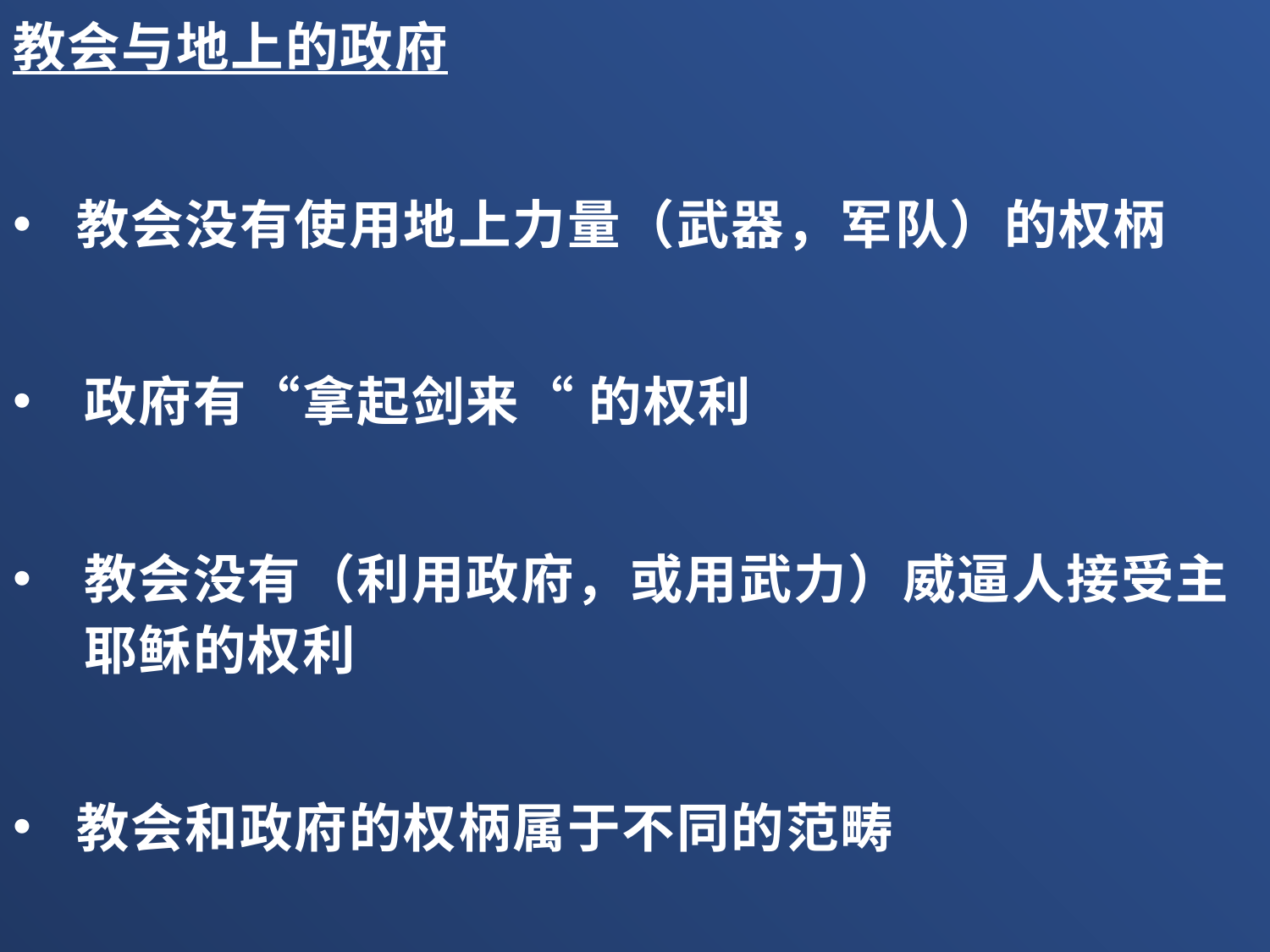

教会与地上的政府

教会没有使用地上力量（武器，军队）的权柄

政府有“拿起剑来“ 的权利

教会没有（利用政府，或用武力）威逼人接受主耶稣的权利

教会和政府的权柄属于不同的范畴